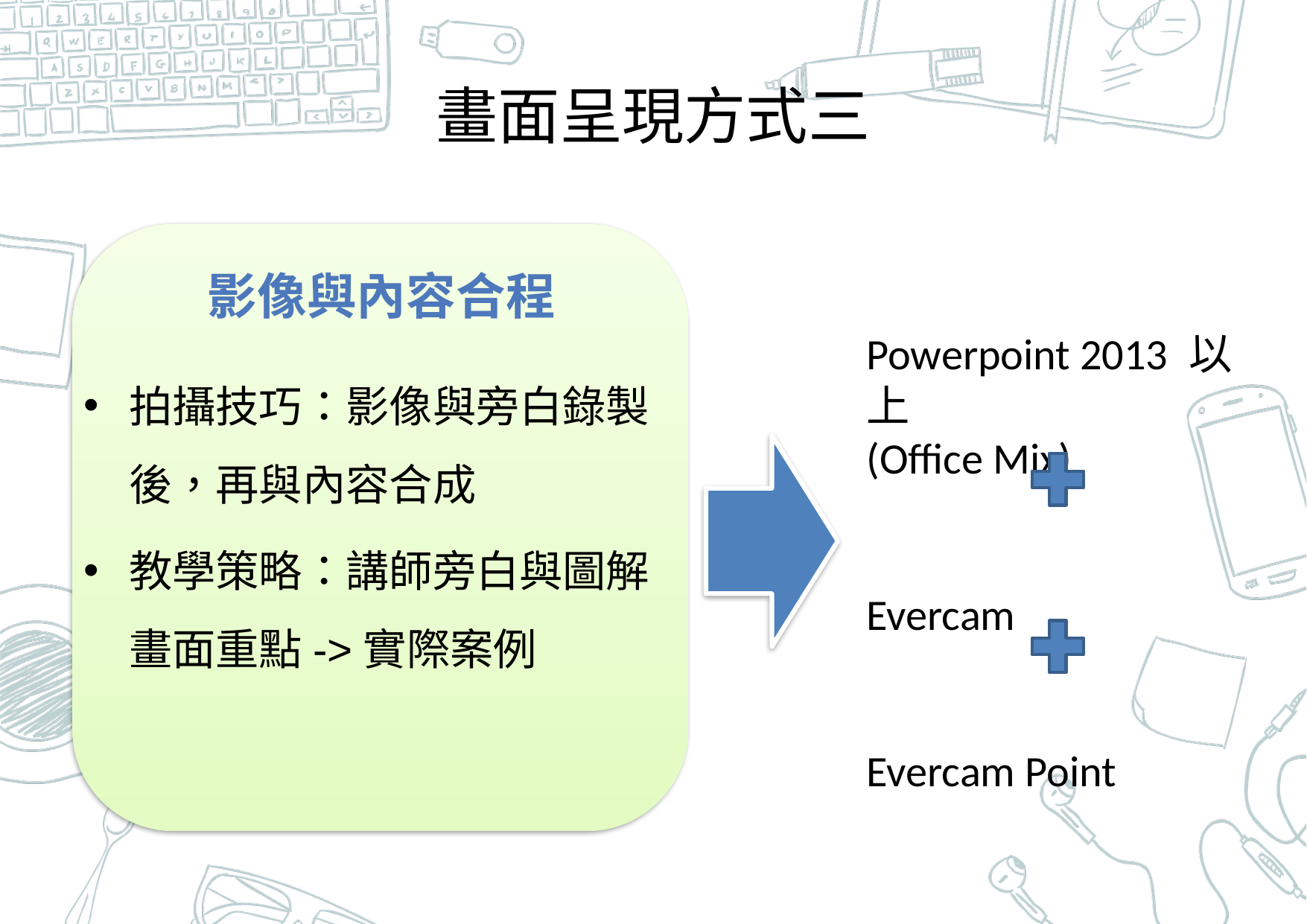

# 畫面呈現方式三

影像與內容合程
Powerpoint 2013 以上
(Office Mix)

Evercam

Evercam Point

拍攝技巧：影像與旁白錄製後，再與內容合成
教學策略：講師旁白與圖解畫面重點->實際案例